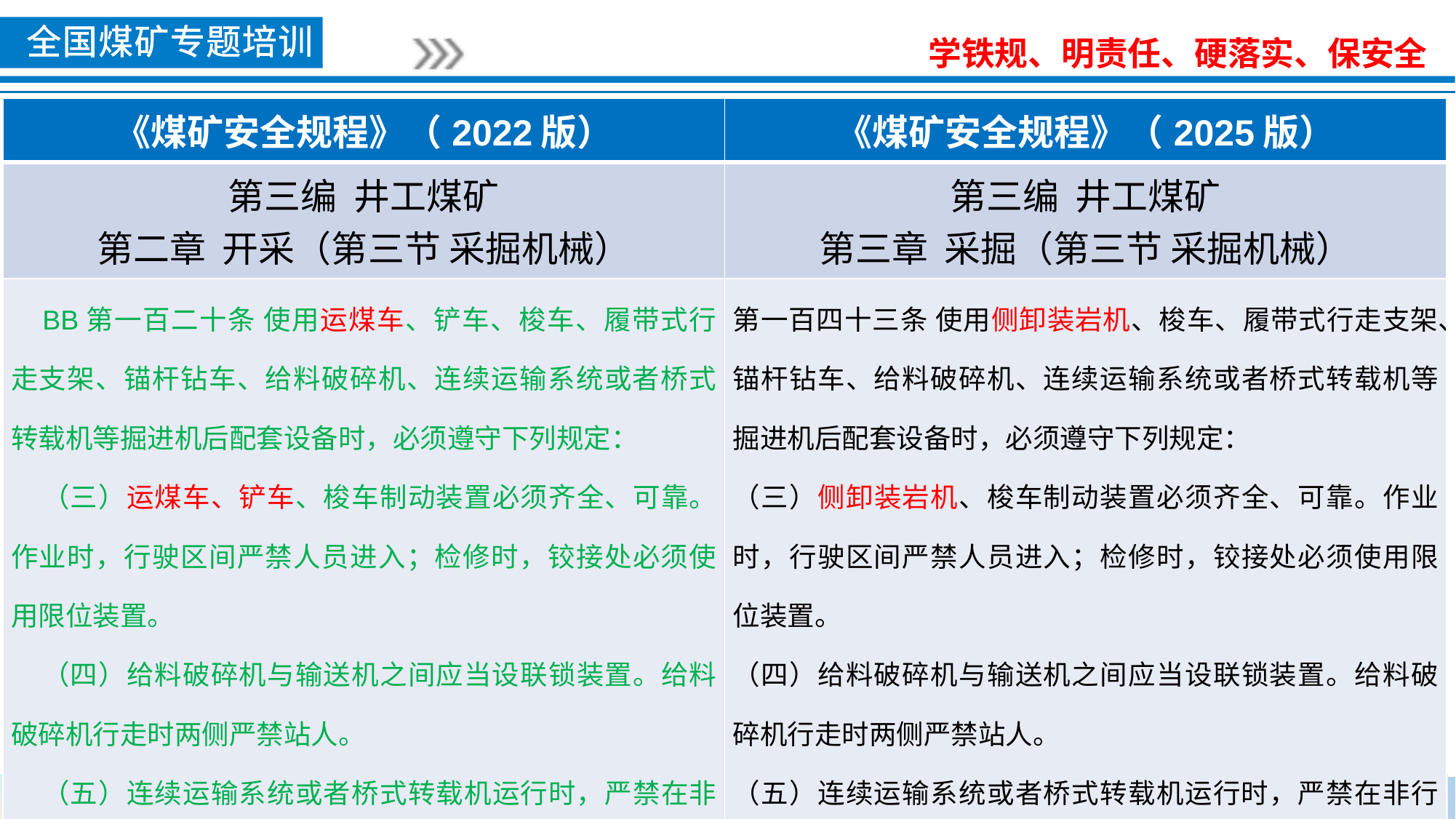

| 《煤矿安全规程》（2022版） | 《煤矿安全规程》（2025版） |
| --- | --- |
| 第三编 井工煤矿 第二章 开采（第三节 采掘机械） | 第三编 井工煤矿 第三章 采掘（第三节 采掘机械） |
| BB第一百二十条 使用运煤车、铲车、梭车、履带式行走支架、锚杆钻车、给料破碎机、连续运输系统或者桥式转载机等掘进机后配套设备时，必须遵守下列规定： （三）运煤车、铲车、梭车制动装置必须齐全、可靠。作业时，行驶区间严禁人员进入；检修时，铰接处必须使用限位装置。 （四）给料破碎机与输送机之间应当设联锁装置。给料破碎机行走时两侧严禁站人。 （五）连续运输系统或者桥式转载机运行时，严禁在非行人侧行走或者作业。 | 第一百四十三条 使用侧卸装岩机、梭车、履带式行走支架、锚杆钻车、给料破碎机、连续运输系统或者桥式转载机等掘进机后配套设备时，必须遵守下列规定： （三）侧卸装岩机、梭车制动装置必须齐全、可靠。作业时，行驶区间严禁人员进入；检修时，铰接处必须使用限位装置。 （四）给料破碎机与输送机之间应当设联锁装置。给料破碎机行走时两侧严禁站人。 （五）连续运输系统或者桥式转载机运行时，严禁在非行人侧行走或者作业。 |